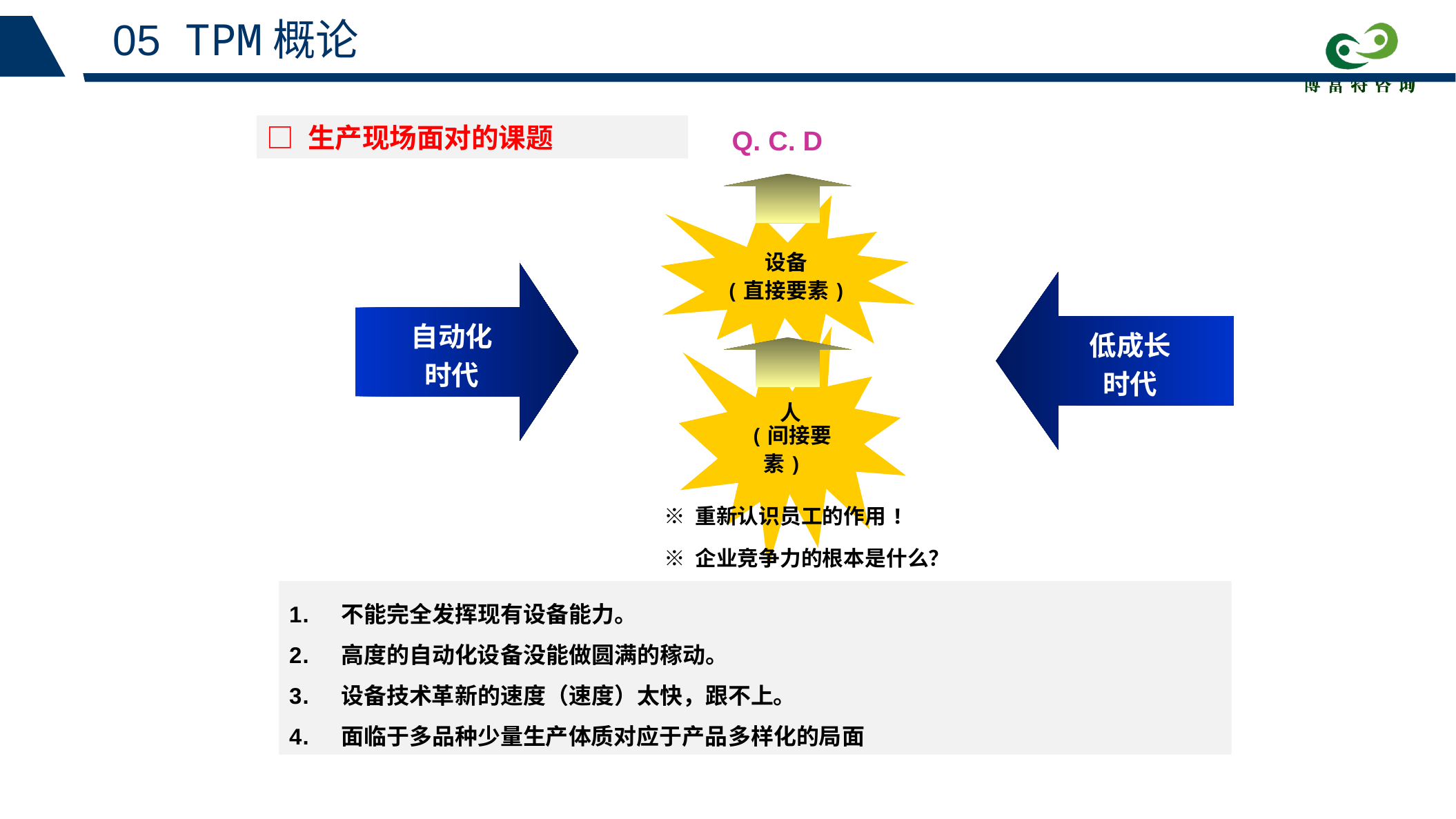

05  TPM概论

□ 生产现场面对的课题
Q. C. D

设备
(直接要素)
自动化
时代
低成长
时代

人
(间接要素)
※ 重新认识员工的作用!
※ 企业竞争力的根本是什么？
不能完全发挥现有设备能力。
高度的自动化设备没能做圆满的稼动。
设备技术革新的速度（速度）太快，跟不上。
面临于多品种少量生产体质对应于产品多样化的局面